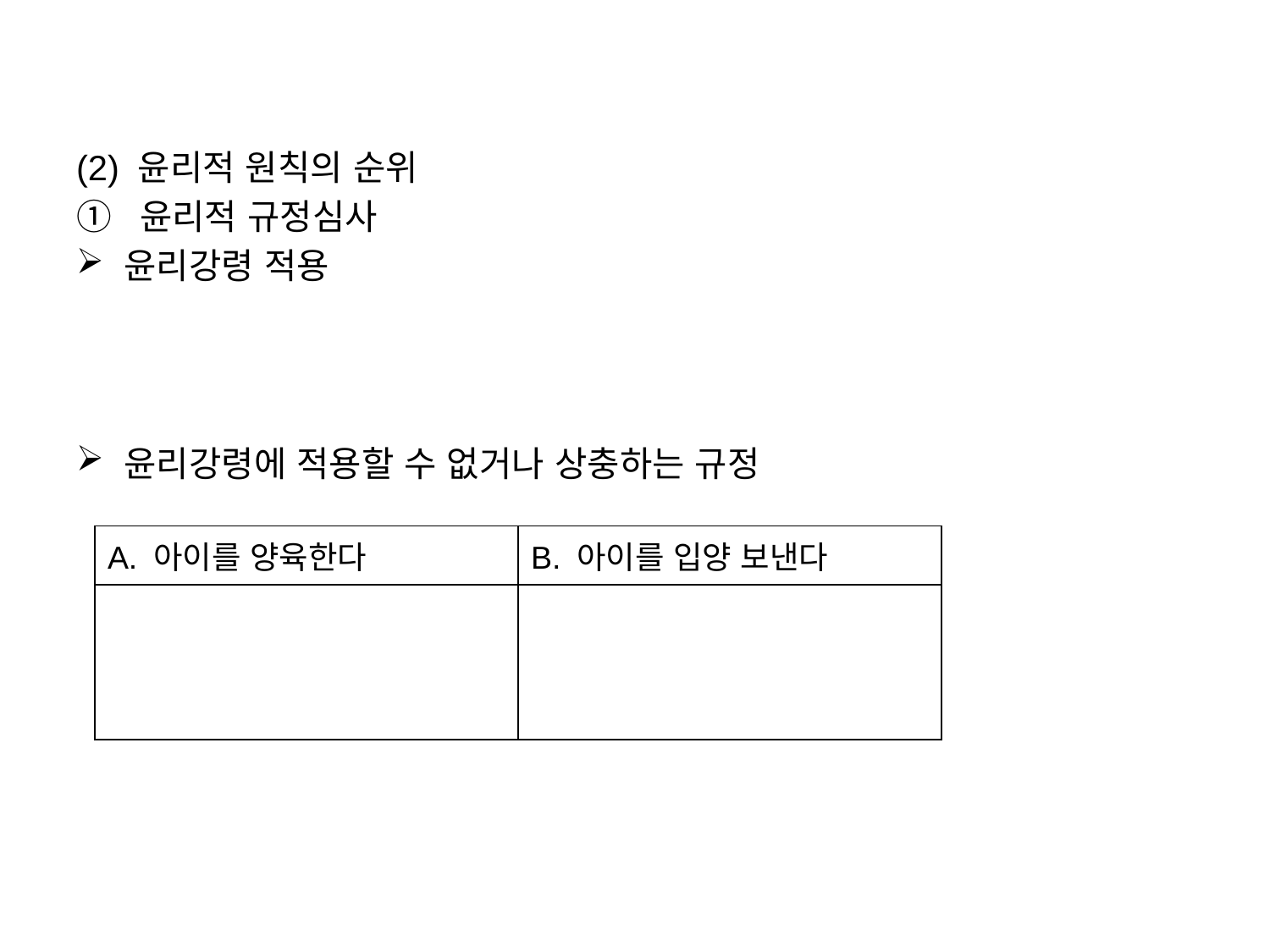

(2) 윤리적 원칙의 순위
윤리적 규정심사
윤리강령 적용

윤리강령에 적용할 수 없거나 상충하는 규정

| A. 아이를 양육한다 | B. 아이를 입양 보낸다 |
| --- | --- |
|  |  |